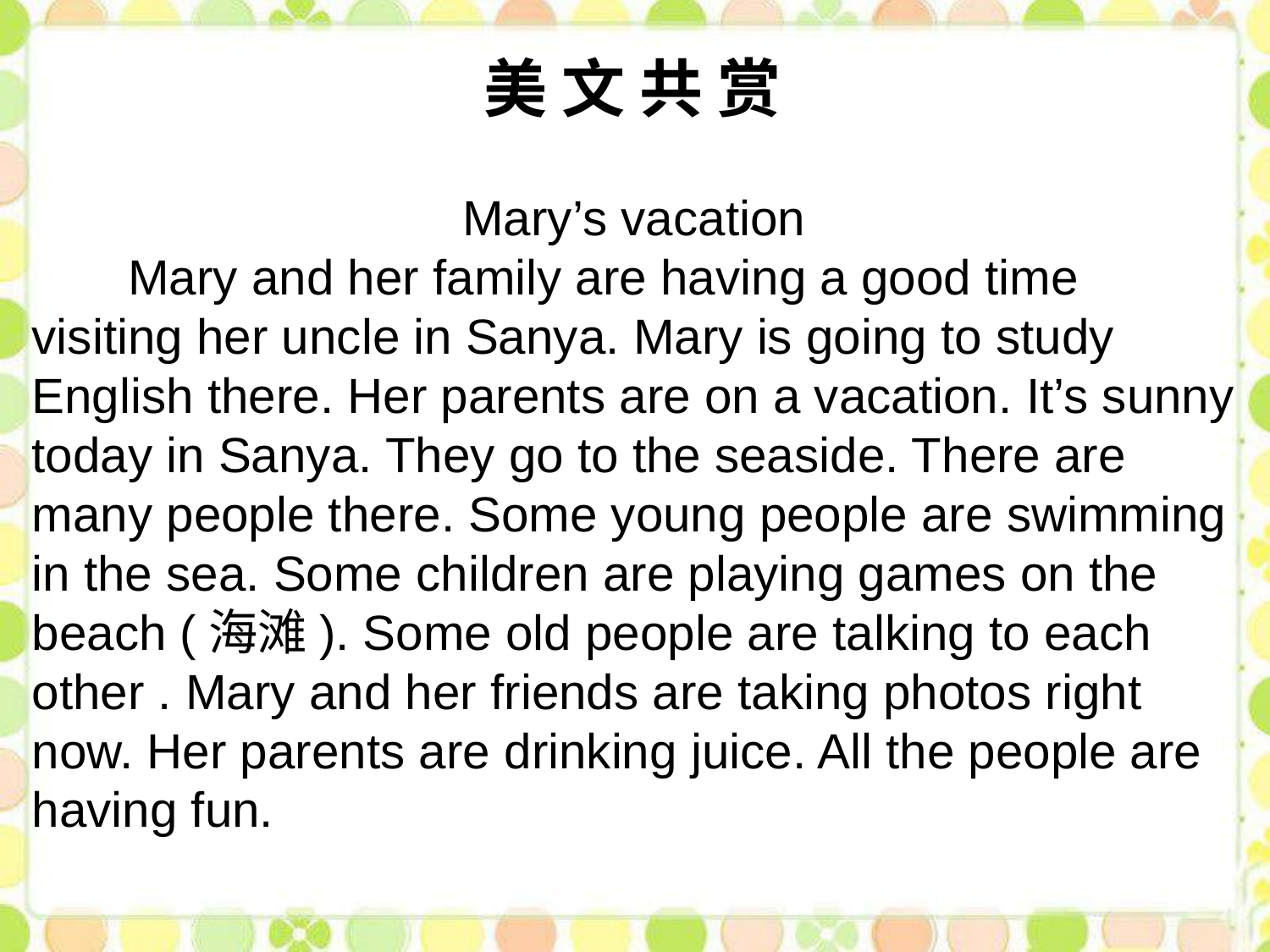

美 文 共 赏
Mary’s vacation
       Mary and her family are having a good time visiting her uncle in Sanya. Mary is going to study English there. Her parents are on a vacation. It’s sunny today in Sanya. They go to the seaside. There are many people there. Some young people are swimming in the sea. Some children are playing games on the beach (海滩). Some old people are talking to each other . Mary and her friends are taking photos right now. Her parents are drinking juice. All the people are having fun.